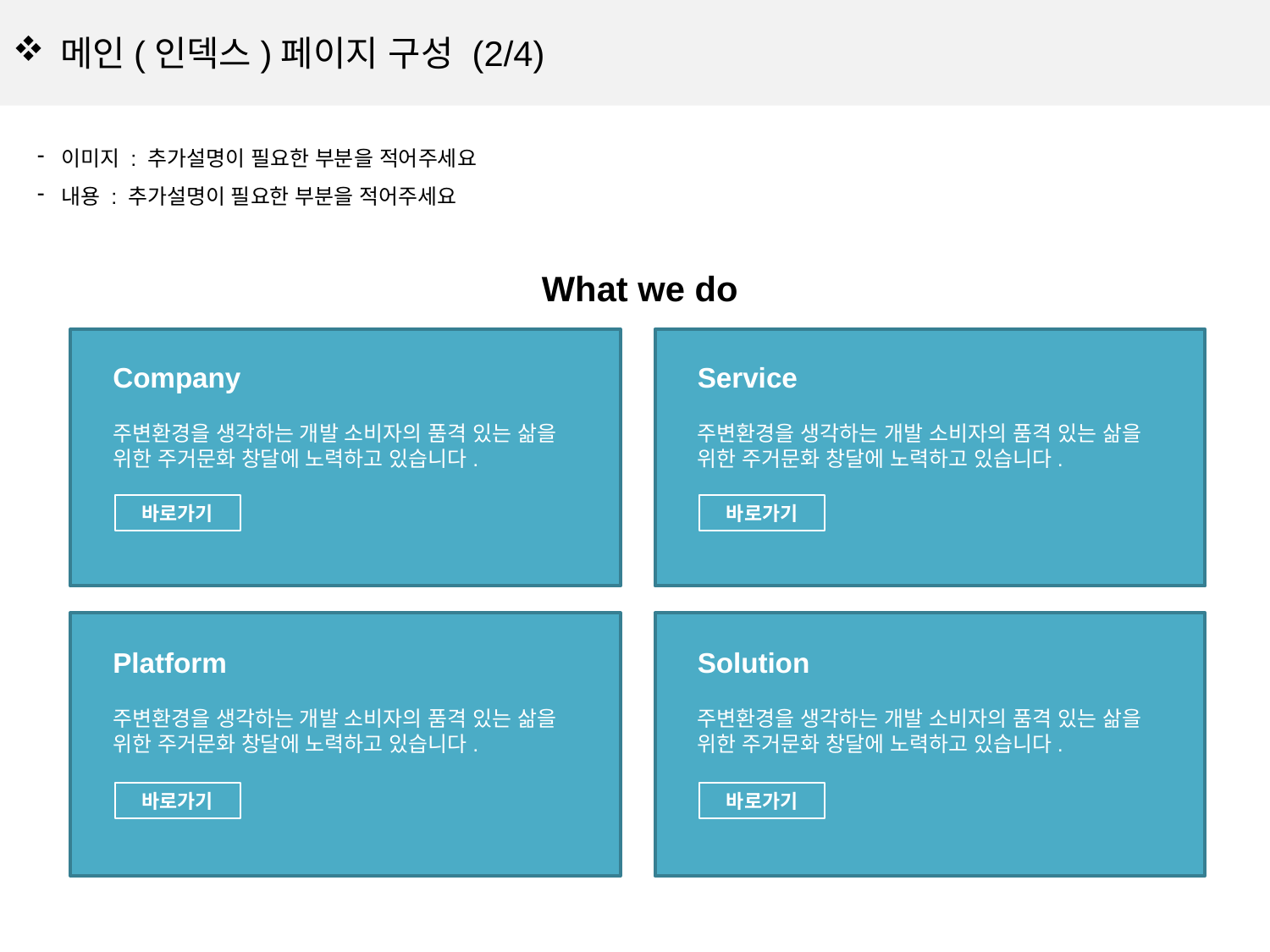

메인(인덱스)페이지 구성 (2/4)
이미지 : 추가설명이 필요한 부분을 적어주세요
내용 : 추가설명이 필요한 부분을 적어주세요
What we do

Company
주변환경을 생각하는 개발 소비자의 품격 있는 삶을 위한 주거문화 창달에 노력하고 있습니다.
바로가기

Service
주변환경을 생각하는 개발 소비자의 품격 있는 삶을 위한 주거문화 창달에 노력하고 있습니다.
바로가기

Platform
주변환경을 생각하는 개발 소비자의 품격 있는 삶을 위한 주거문화 창달에 노력하고 있습니다.
바로가기

Solution
주변환경을 생각하는 개발 소비자의 품격 있는 삶을 위한 주거문화 창달에 노력하고 있습니다.
바로가기